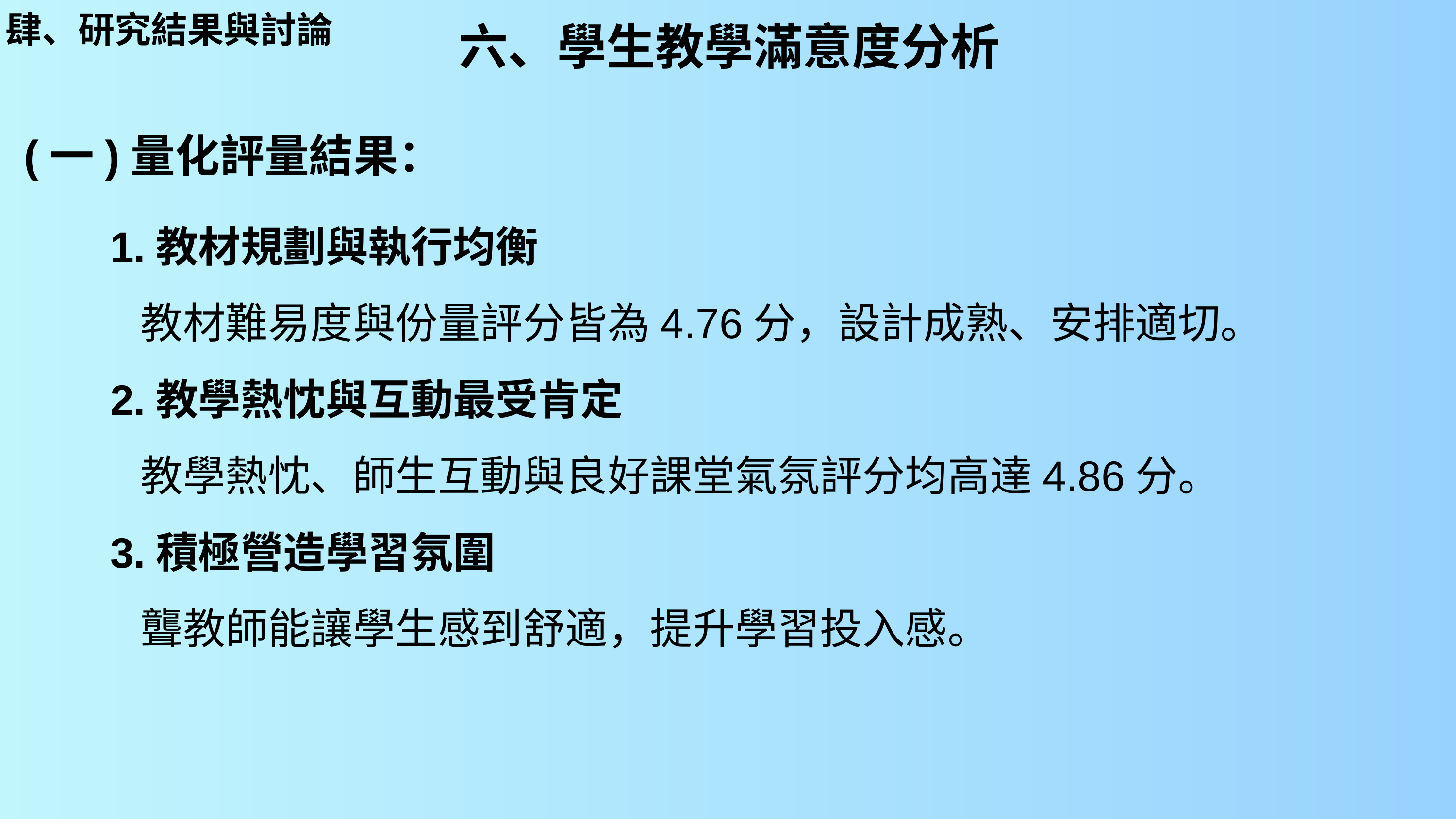

肆、研究結果與討論

六、學生教學滿意度分析

(一)量化評量結果：

1.教材規劃與執行均衡
教材難易度與份量評分皆為4.76分，設計成熟、安排適切。
2.教學熱忱與互動最受肯定
教學熱忱、師生互動與良好課堂氣氛評分均高達4.86分。
3.積極營造學習氛圍
聾教師能讓學生感到舒適，提升學習投入感。